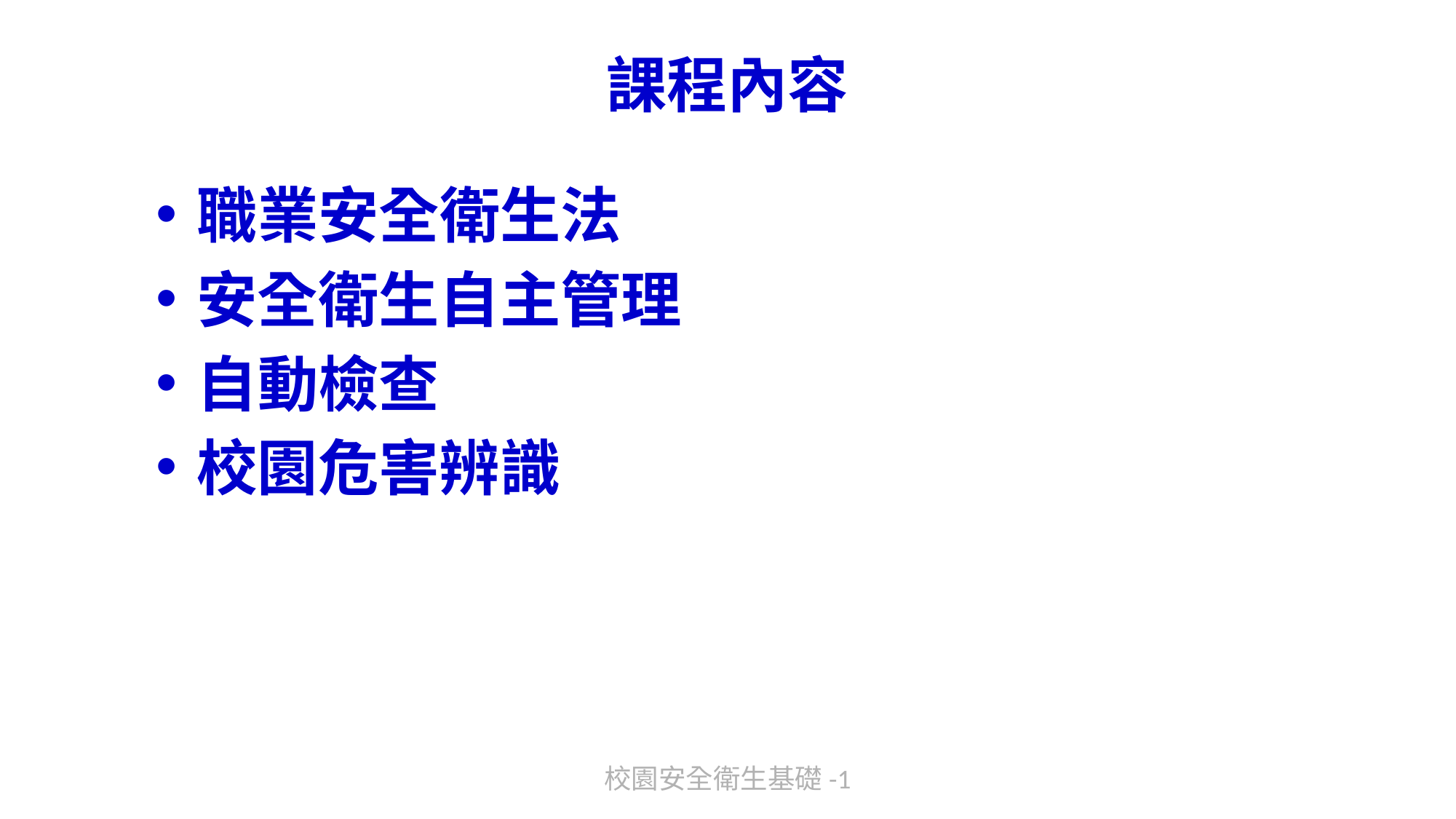

# 課程內容
職業安全衛生法
安全衛生自主管理
自動檢查
校園危害辨識
校園安全衛生基礎-1
6